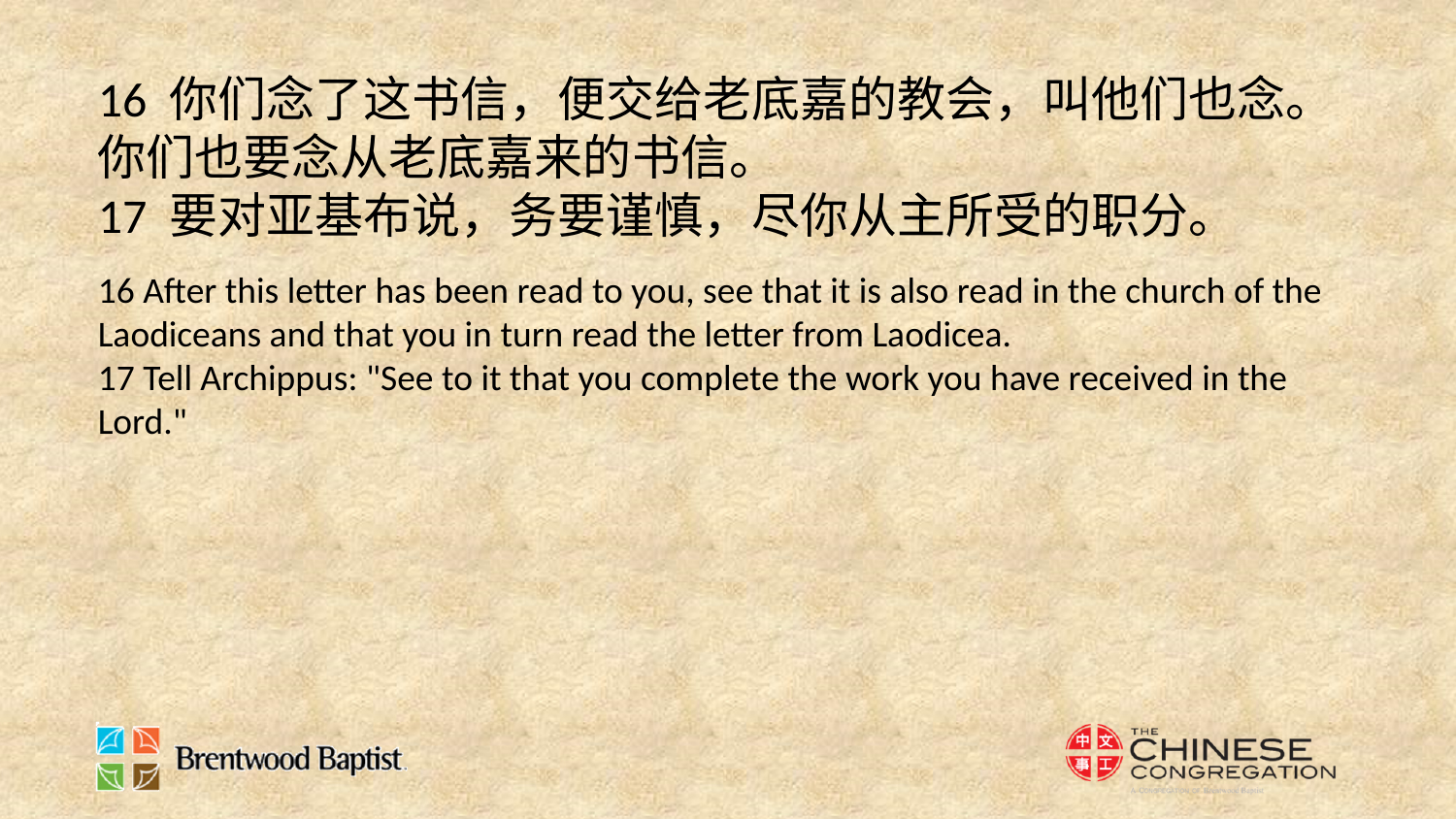

16 你们念了这书信，便交给老底嘉的教会，叫他们也念。你们也要念从老底嘉来的书信。
17 要对亚基布说，务要谨慎，尽你从主所受的职分。

16 After this letter has been read to you, see that it is also read in the church of the Laodiceans and that you in turn read the letter from Laodicea.
17 Tell Archippus: "See to it that you complete the work you have received in the Lord."